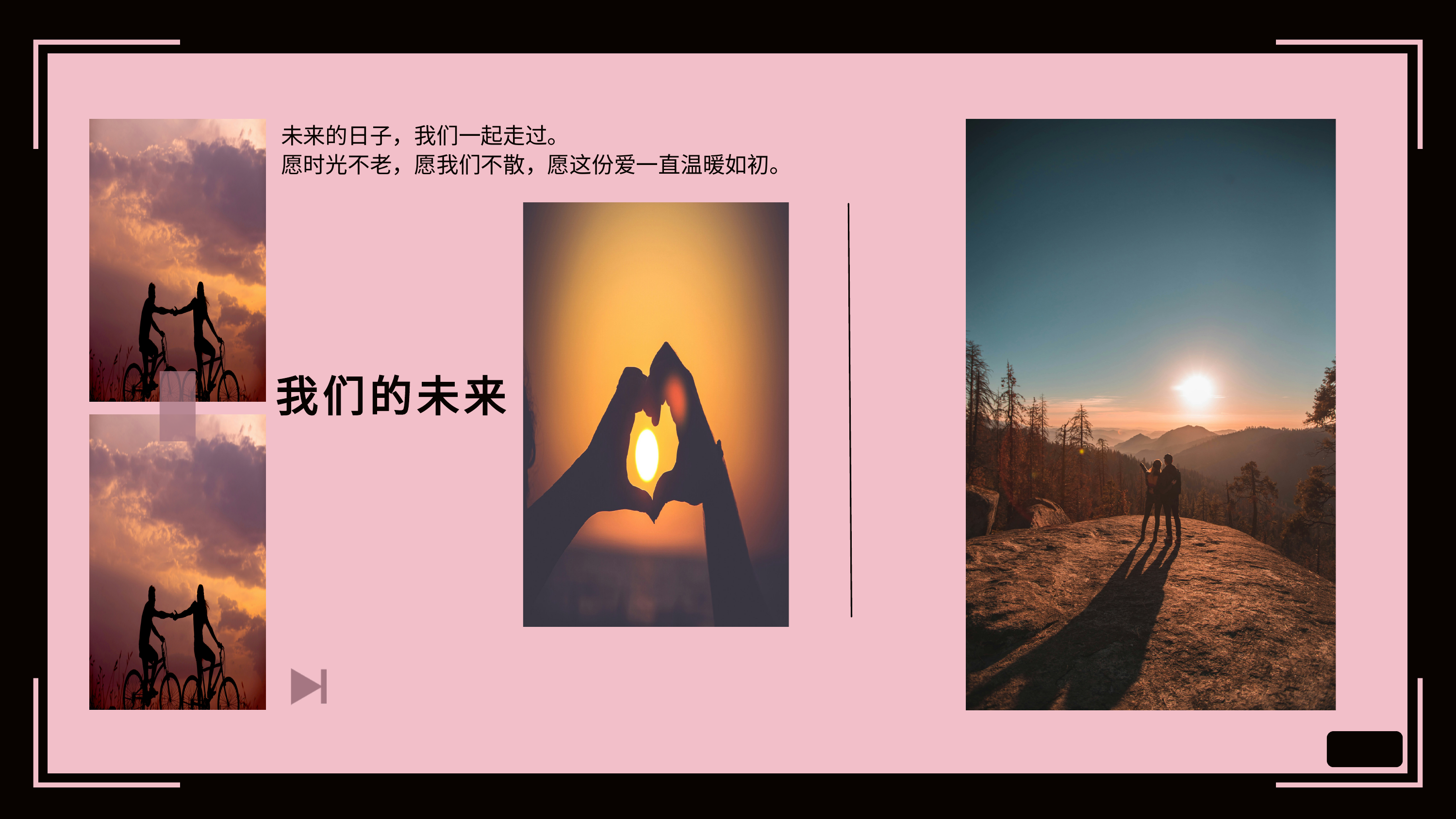

未来的日子，我们一起走过。
愿时光不老，愿我们不散，愿这份爱一直温暖如初。

我们的未来